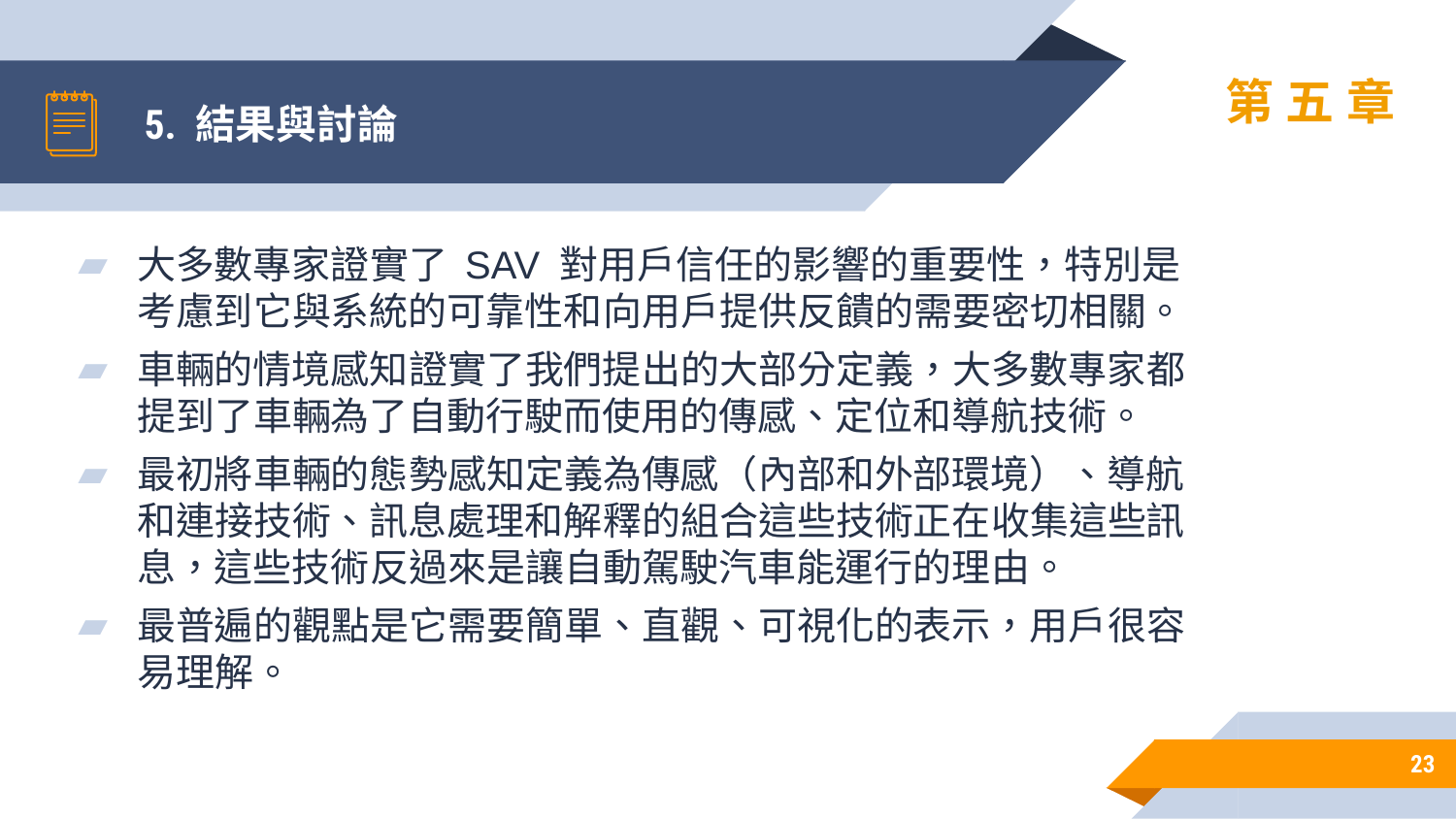

# 5. 結果與討論
第五章

大多數專家證實了 SAV 對用戶信任的影響的重要性，特別是考慮到它與系統的可靠性和向用戶提供反饋的需要密切相關。
車輛的情境感知證實了我們提出的大部分定義，大多數專家都提到了車輛為了自動行駛而使用的傳感、定位和導航技術。
最初將車輛的態勢感知定義為傳感（內部和外部環境）、導航和連接技術、訊息處理和解釋的組合這些技術正在收集這些訊息，這些技術反過來是讓自動駕駛汽車能運行的理由。
最普遍的觀點是它需要簡單、直觀、可視化的表示，用戶很容易理解。
23